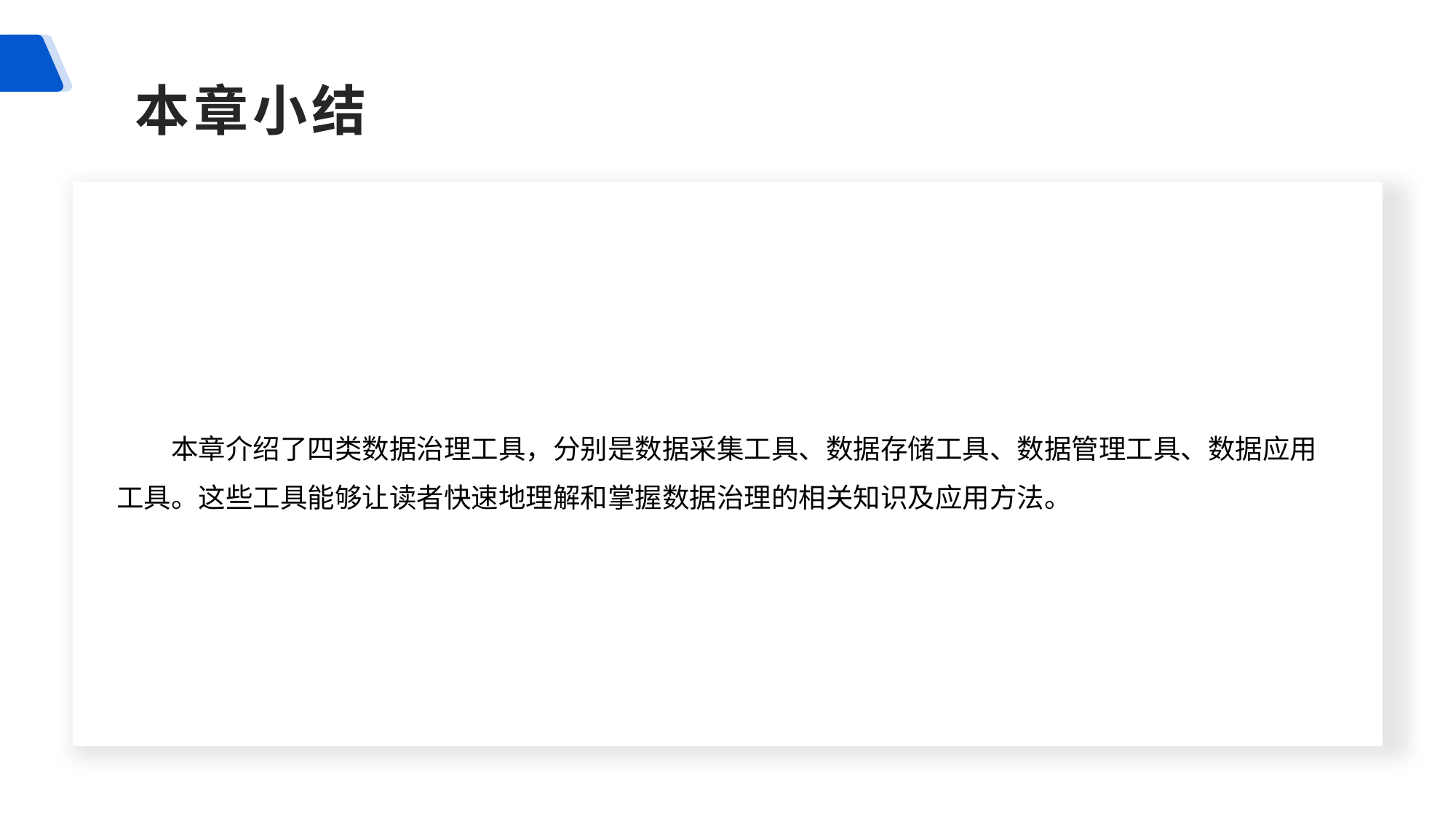

本章小结

本章介绍了四类数据治理工具，分别是数据采集工具、数据存储工具、数据管理工具、数据应用工具。这些工具能够让读者快速地理解和掌握数据治理的相关知识及应用方法。